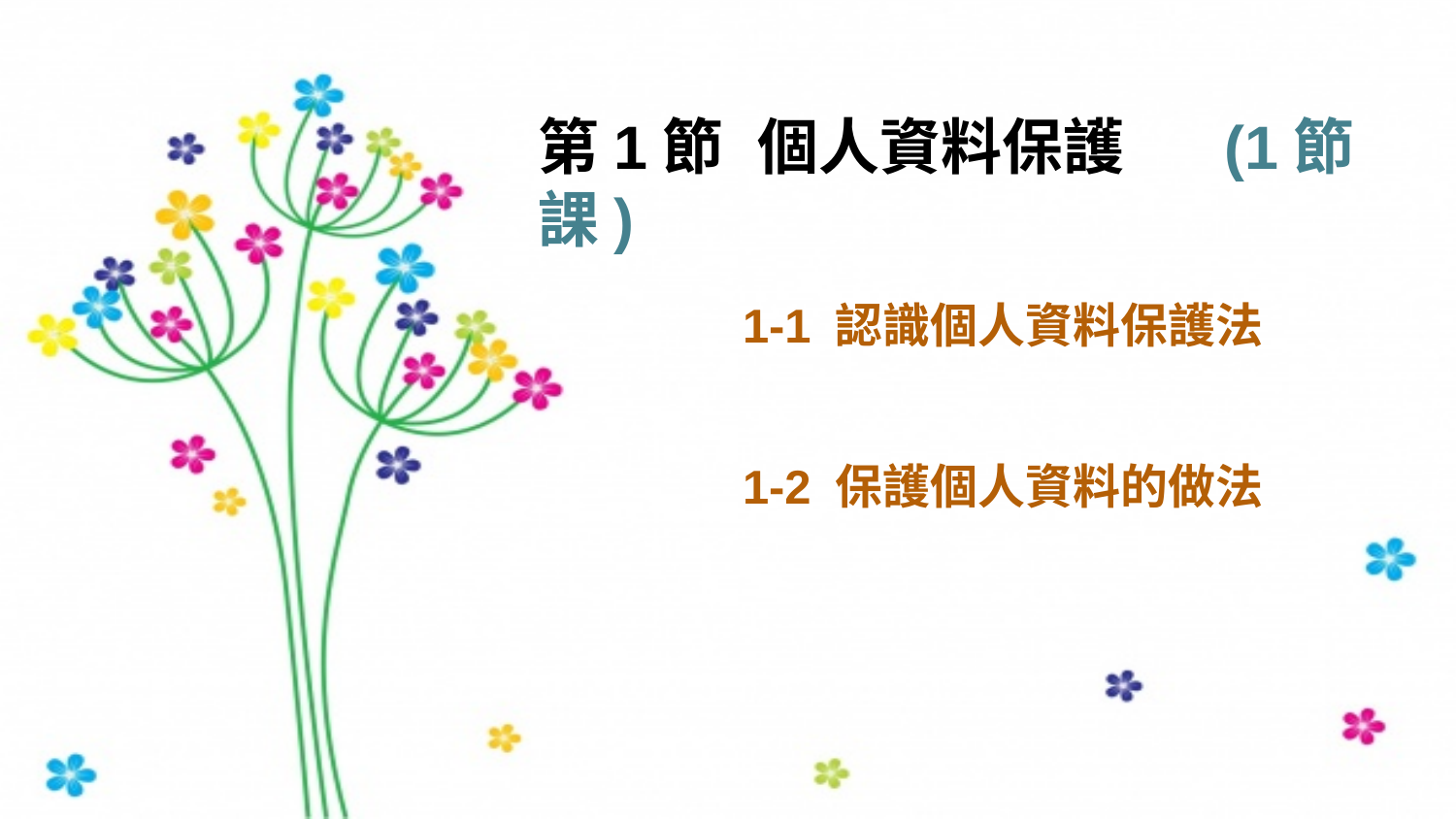

# 第1節  個人資料保護     (1節課)
1-1 認識個人資料保護法

1-2 保護個人資料的做法